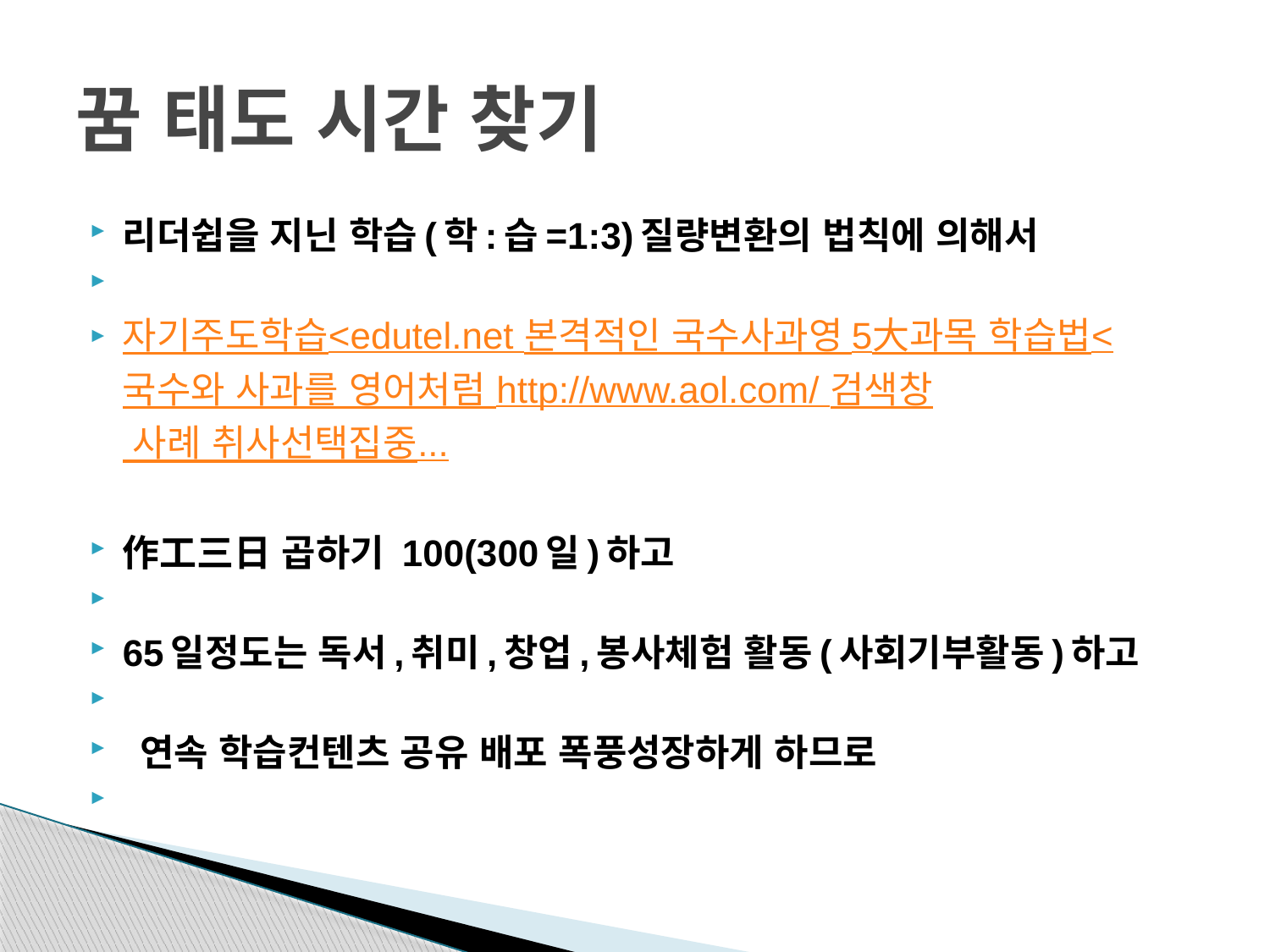

# 꿈 태도 시간 찾기
리더쉽을 지닌 학습(학:습=1:3)질량변환의 법칙에 의해서

자기주도학습<edutel.net 본격적인 국수사과영 5大과목 학습법<국수와 사과를 영어처럼 http://www.aol.com/ 검색창 사례 취사선택집중...

作工三日 곱하기 100(300일)하고

65일정도는 독서,취미,창업,봉사체험 활동(사회기부활동)하고

 연속 학습컨텐츠 공유 배포 폭풍성장하게 하므로